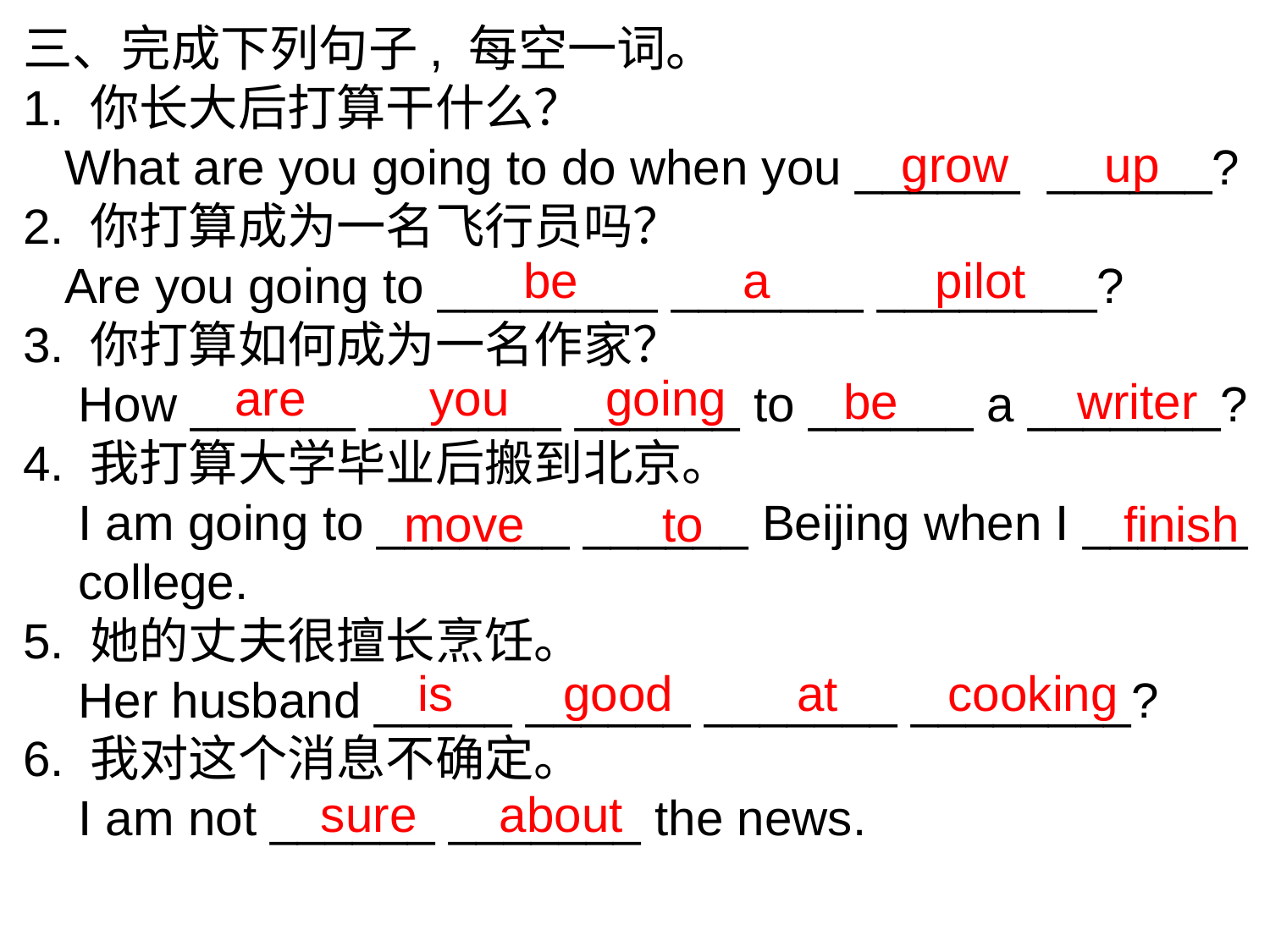

三、完成下列句子, 每空一词。
1. 你长大后打算干什么？
   What are you going to do when you ______  ______?
2. 你打算成为一名飞行员吗？
   Are you going to ________ _______ ________?
3. 你打算如何成为一名作家？
    How ______ _______ ______ to ______ a _______?
4. 我打算大学毕业后搬到北京。
    I am going to _______ ______ Beijing when I ______
    college.
5. 她的丈夫很擅长烹饪。
    Her husband _____ ______ _______ ________?
6. 我对这个消息不确定。
    I am not ______ _______ the news.

grow       up
be            a            pilot
are         you       going
be             writer
move          to
finish
 is        good         at        cooking
  sure      about